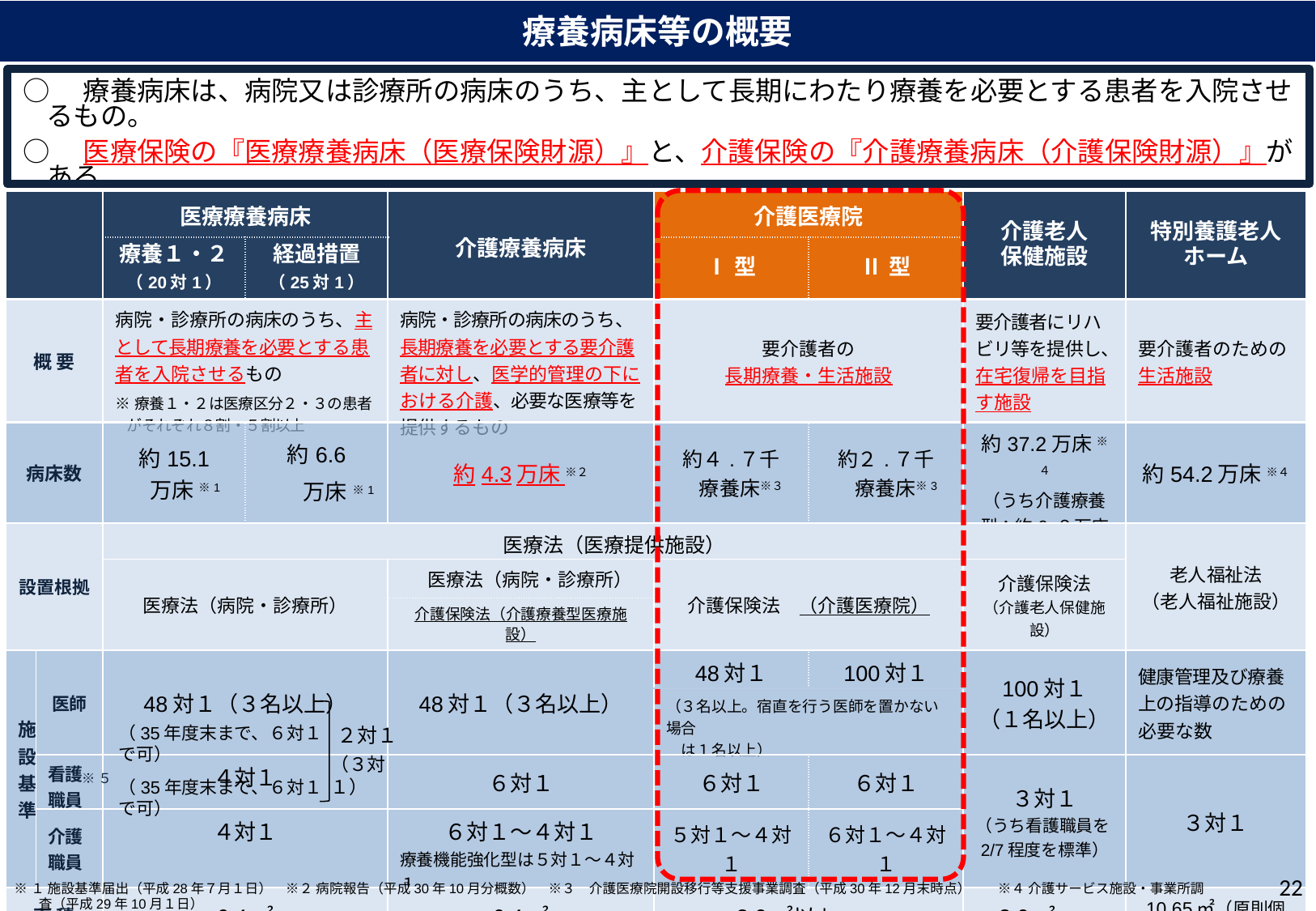

療養病床等の概要

○　療養病床は、病院又は診療所の病床のうち、主として長期にわたり療養を必要とする患者を入院させるもの。
○　医療保険の『医療療養病床（医療保険財源）』と、介護保険の『介護療養病床（介護保険財源）』がある。
○　要介護高齢者の長期療養・生活施設である新たな介護保険施設「介護医療院」を創設。（平成30年４月施行）

|  |  | 医療療養病床 |  | 介護療養病床 | 介護医療院 |  | 介護老人 保健施設 | 特別養護老人 ホーム |
| --- | --- | --- | --- | --- | --- | --- | --- | --- |
|  |  | 療養１・２ （20対1） | 経過措置 （25対1） |  | Ⅰ型 | Ⅱ型 |  |  |
| 概 要 |  | 病院・診療所の病床のうち、主として長期療養を必要とする患者を入院させるもの ※療養１・２は医療区分２・３の患者がそれぞれ８割・５割以上 |  | 病院・診療所の病床のうち、長期療養を必要とする要介護者に対し、医学的管理の下における介護、必要な医療等を提供するもの | 要介護者の 長期療養・生活施設 |  | 要介護者にリハビリ等を提供し、在宅復帰を目指す施設 | 要介護者のための生活施設 |
| 病床数 |  | 約15.1 　万床 ※1 | 約6.6 　　万床 ※1 | 約4.3万床 ※２ | 約４.７千 　療養床※３ | 約２.７千 　療養床※3 | 約37.2万床 ※４ （うち介護療養型：約0.９万床※３） | 約54.2万床 ※４ |
| 設置根拠 |  | 医療法（医療提供施設） |  |  |  |  |  | 老人福祉法 （老人福祉施設） |
|  |  | 医療法（病院・診療所） |  | 医療法（病院・診療所） | 介護保険法　（介護医療院） |  | 介護保険法 （介護老人保健施設） |  |
|  |  |  |  | 介護保険法（介護療養型医療施設） |  |  |  |  |
| 施設基準 | 医師 | 48対１（３名以上） |  | 48対１（３名以上） | 48対１ | 100対１ | 100対１ （１名以上） | 健康管理及び療養上の指導のための必要な数 |
|  |  |  |  |  | （３名以上。宿直を行う医師を置かない場合 　は１名以上） |  |  |  |
|  | 看護職員 | ４対１ |  | ６対１ | ６対１ | ６対１ | ３対１ （うち看護職員を2/7程度を標準） | ３対１ |
|  | 介護職員 | ４対１ |  | ６対１～４対１ 療養機能強化型は５対１～４対１ | ５対１～４対１ | ６対１～４対１ |  |  |
| 面 積 |  | 6.4㎡ |  | 6.4㎡ | 8.0㎡以上　※６ |  | 8.0㎡ ※７ | 10.65㎡（原則個室） |
| 設置期限 |  | ー |  | 平成35年度末 | （平成30年４月施行） |  | ー | ー |

（35年度末まで、６対１で可）
２対１
（３対１）
※５
（35年度末まで、６対１で可）
22
※１ 施設基準届出（平成28年７月１日）　※２ 病院報告（平成30年10月分概数）　※３　介護医療院開設移行等支援事業調査（平成30年12月末時点）　　※４ 介護サービス施設・事業所調査（平成29年10月１日）
※５ 医療療養病床にあっては看護補助者。　※６　大規模改修まで6.4㎡以上で可。 　※７　介護療養型は大規模改修まで6.4㎡以上で可。